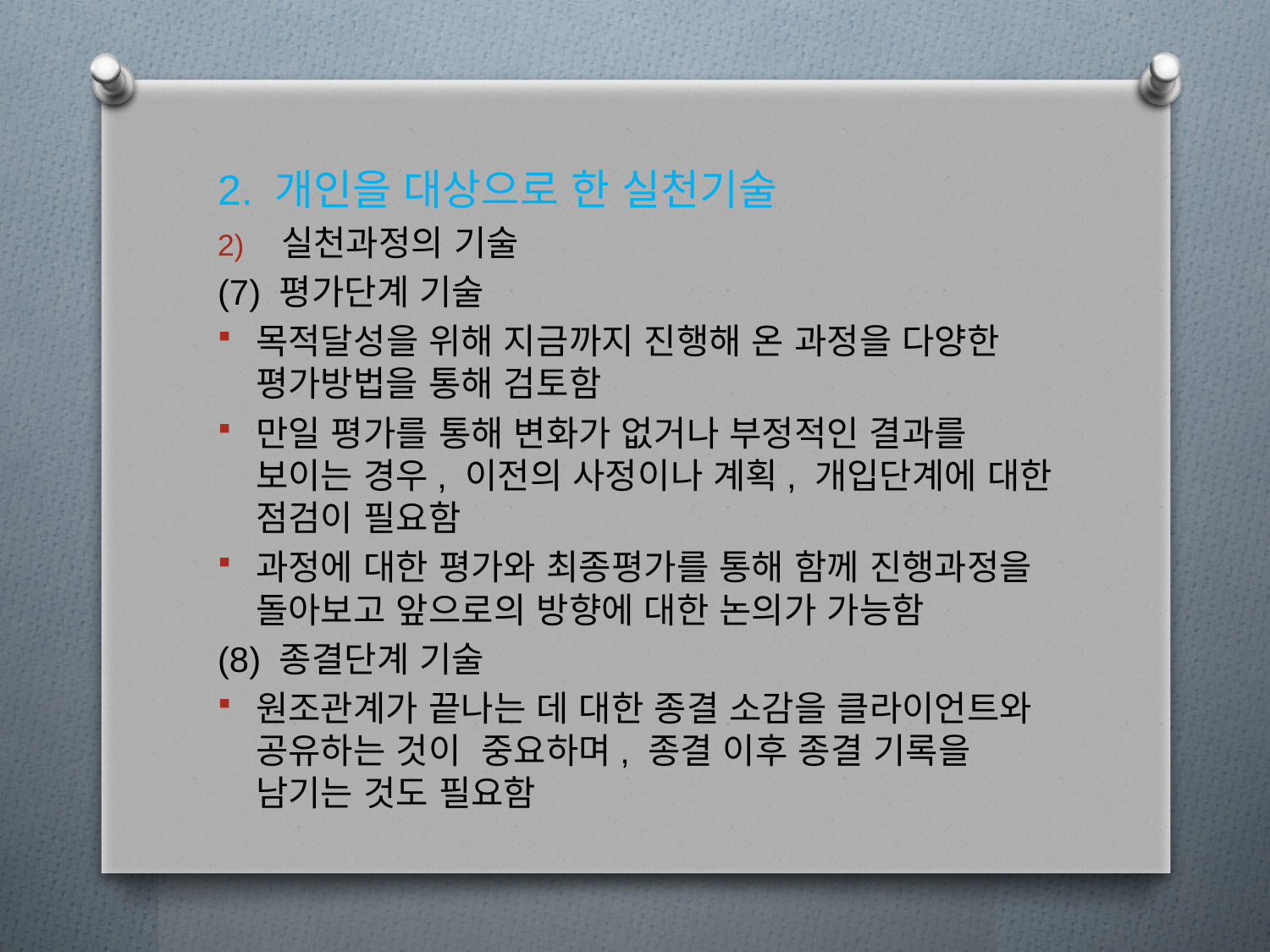

2. 개인을 대상으로 한 실천기술
실천과정의 기술
(7) 평가단계 기술
목적달성을 위해 지금까지 진행해 온 과정을 다양한 평가방법을 통해 검토함
만일 평가를 통해 변화가 없거나 부정적인 결과를 보이는 경우, 이전의 사정이나 계획, 개입단계에 대한 점검이 필요함
과정에 대한 평가와 최종평가를 통해 함께 진행과정을 돌아보고 앞으로의 방향에 대한 논의가 가능함
(8) 종결단계 기술
원조관계가 끝나는 데 대한 종결 소감을 클라이언트와 공유하는 것이  중요하며, 종결 이후 종결 기록을 남기는 것도 필요함